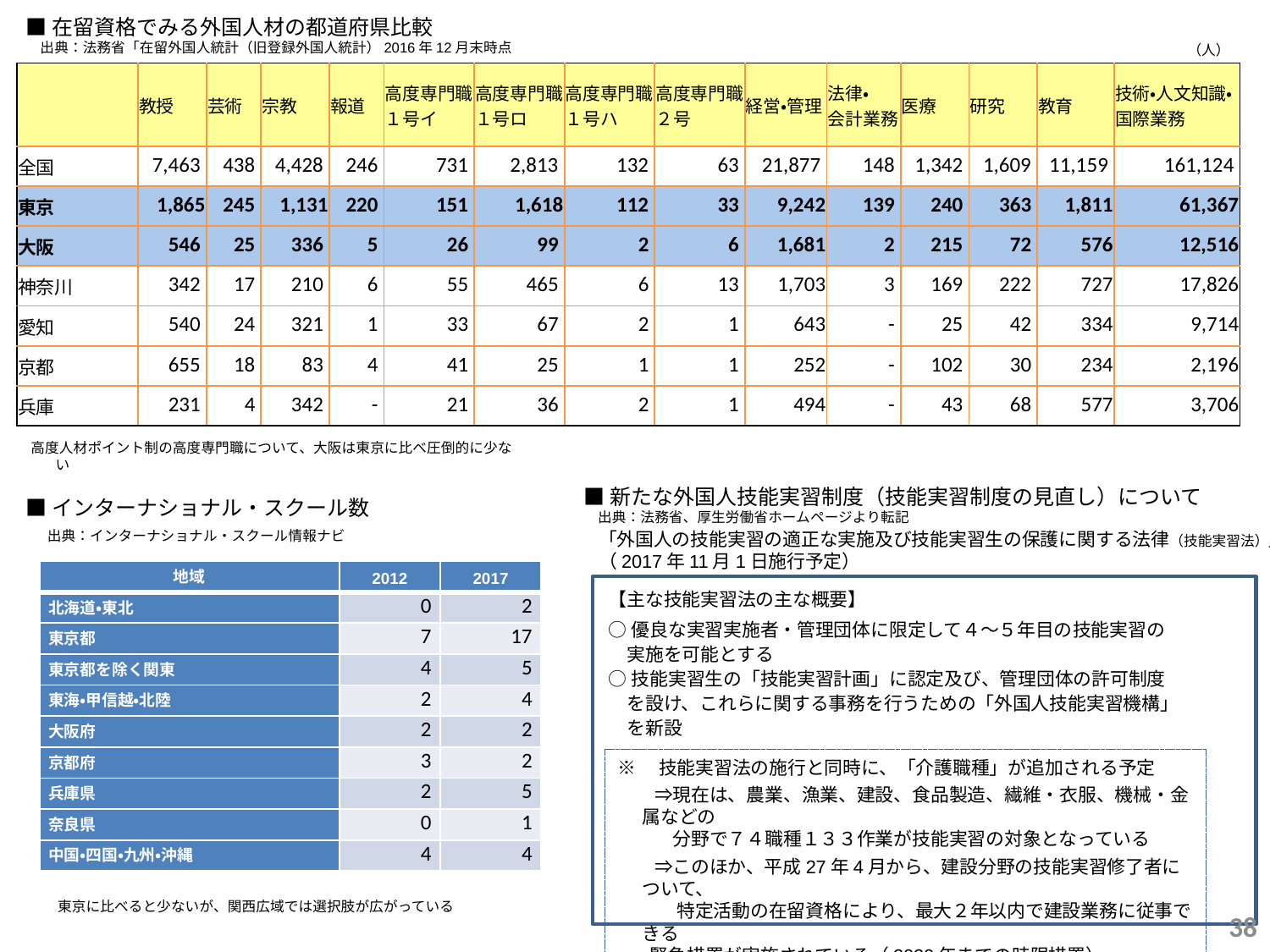

■在留資格でみる外国人材の都道府県比較
　出典：法務省「在留外国人統計（旧登録外国人統計）2016年12月末時点
（人）
|  | 教授 | 芸術 | 宗教 | 報道 | 高度専門職 １号イ | 高度専門職 １号ロ | 高度専門職 １号ハ | 高度専門職 ２号 | 経営・管理 | 法律・ 会計業務 | 医療 | 研究 | 教育 | 技術・人文知識・ 国際業務 |
| --- | --- | --- | --- | --- | --- | --- | --- | --- | --- | --- | --- | --- | --- | --- |
| 全国 | 7,463 | 438 | 4,428 | 246 | 731 | 2,813 | 132 | 63 | 21,877 | 148 | 1,342 | 1,609 | 11,159 | 161,124 |
| 東京 | 1,865 | 245 | 1,131 | 220 | 151 | 1,618 | 112 | 33 | 9,242 | 139 | 240 | 363 | 1,811 | 61,367 |
| 大阪 | 546 | 25 | 336 | 5 | 26 | 99 | 2 | 6 | 1,681 | 2 | 215 | 72 | 576 | 12,516 |
| 神奈川 | 342 | 17 | 210 | 6 | 55 | 465 | 6 | 13 | 1,703 | 3 | 169 | 222 | 727 | 17,826 |
| 愛知 | 540 | 24 | 321 | 1 | 33 | 67 | 2 | 1 | 643 | - | 25 | 42 | 334 | 9,714 |
| 京都 | 655 | 18 | 83 | 4 | 41 | 25 | 1 | 1 | 252 | - | 102 | 30 | 234 | 2,196 |
| 兵庫 | 231 | 4 | 342 | - | 21 | 36 | 2 | 1 | 494 | - | 43 | 68 | 577 | 3,706 |
高度人材ポイント制の高度専門職について、大阪は東京に比べ圧倒的に少ない
■新たな外国人技能実習制度（技能実習制度の見直し）について
　出典：法務省、厚生労働省ホームページより転記
■インターナショナル・スクール数
　出典：インターナショナル・スクール情報ナビ
「外国人の技能実習の適正な実施及び技能実習生の保護に関する法律（技能実習法）」
（2017年11月1日施行予定）
| 地域 | 2012 | 2017 |
| --- | --- | --- |
| 北海道・東北 | 0 | 2 |
| 東京都 | 7 | 17 |
| 東京都を除く関東 | 4 | 5 |
| 東海・甲信越・北陸 | 2 | 4 |
| 大阪府 | 2 | 2 |
| 京都府 | 3 | 2 |
| 兵庫県 | 2 | 5 |
| 奈良県 | 0 | 1 |
| 中国・四国・九州・沖縄 | 4 | 4 |

【主な技能実習法の主な概要】
○優良な実習実施者・管理団体に限定して４～５年目の技能実習の
　実施を可能とする
○技能実習生の「技能実習計画」に認定及び、管理団体の許可制度
　を設け、これらに関する事務を行うための「外国人技能実習機構」
　を新設
※　技能実習法の施行と同時に、「介護職種」が追加される予定
　　⇒現在は、農業、漁業、建設、食品製造、繊維・衣服、機械・金属などの
　　　分野で７４職種１３３作業が技能実習の対象となっている
　　⇒このほか、平成27年4月から、建設分野の技能実習修了者について、
　　　 特定活動の在留資格により、最大２年以内で建設業務に従事できる
       緊急措置が実施されている（2020年までの時限措置）
東京に比べると少ないが、関西広域では選択肢が広がっている
38